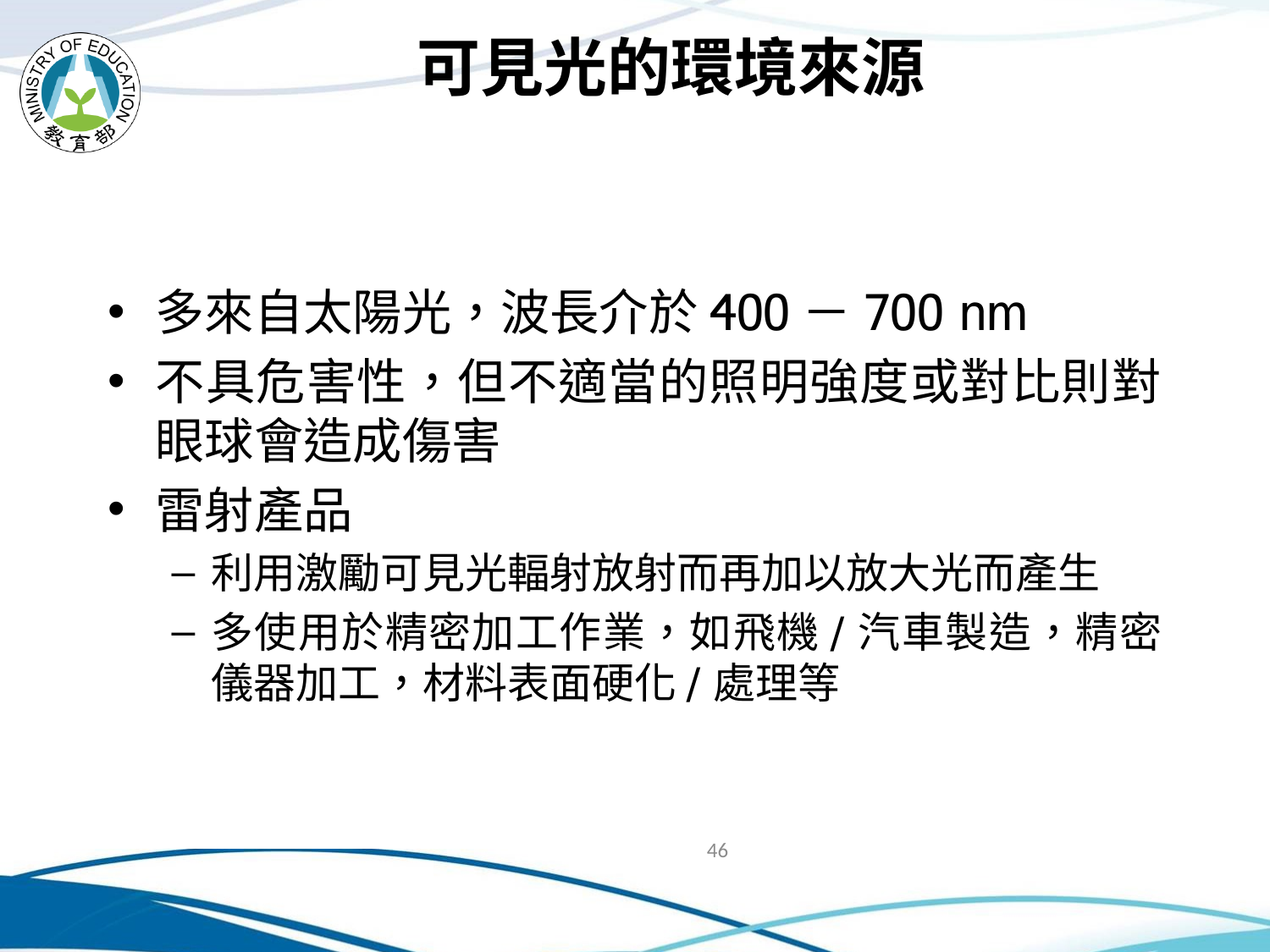

# 可見光的環境來源
多來自太陽光，波長介於400－700 nm
不具危害性，但不適當的照明強度或對比則對眼球會造成傷害
雷射產品
利用激勵可見光輻射放射而再加以放大光而產生
多使用於精密加工作業，如飛機/汽車製造，精密儀器加工，材料表面硬化/處理等
46